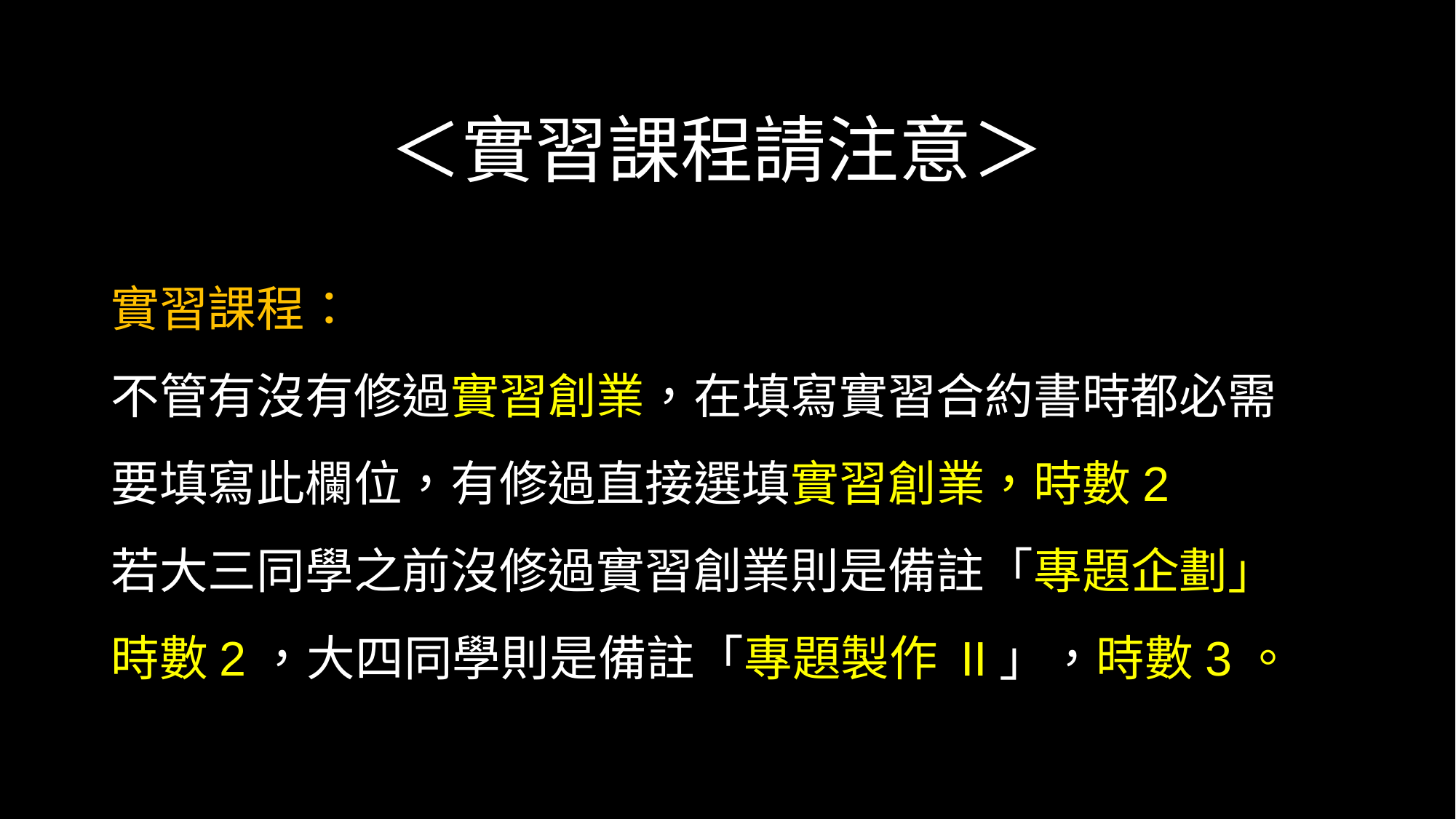

＜實習課程請注意＞

實習課程：
不管有沒有修過實習創業，在填寫實習合約書時都必需要填寫此欄位，有修過直接選填實習創業，時數2
若大三同學之前沒修過實習創業則是備註「專題企劃」時數2，大四同學則是備註「專題製作 II」，時數3。